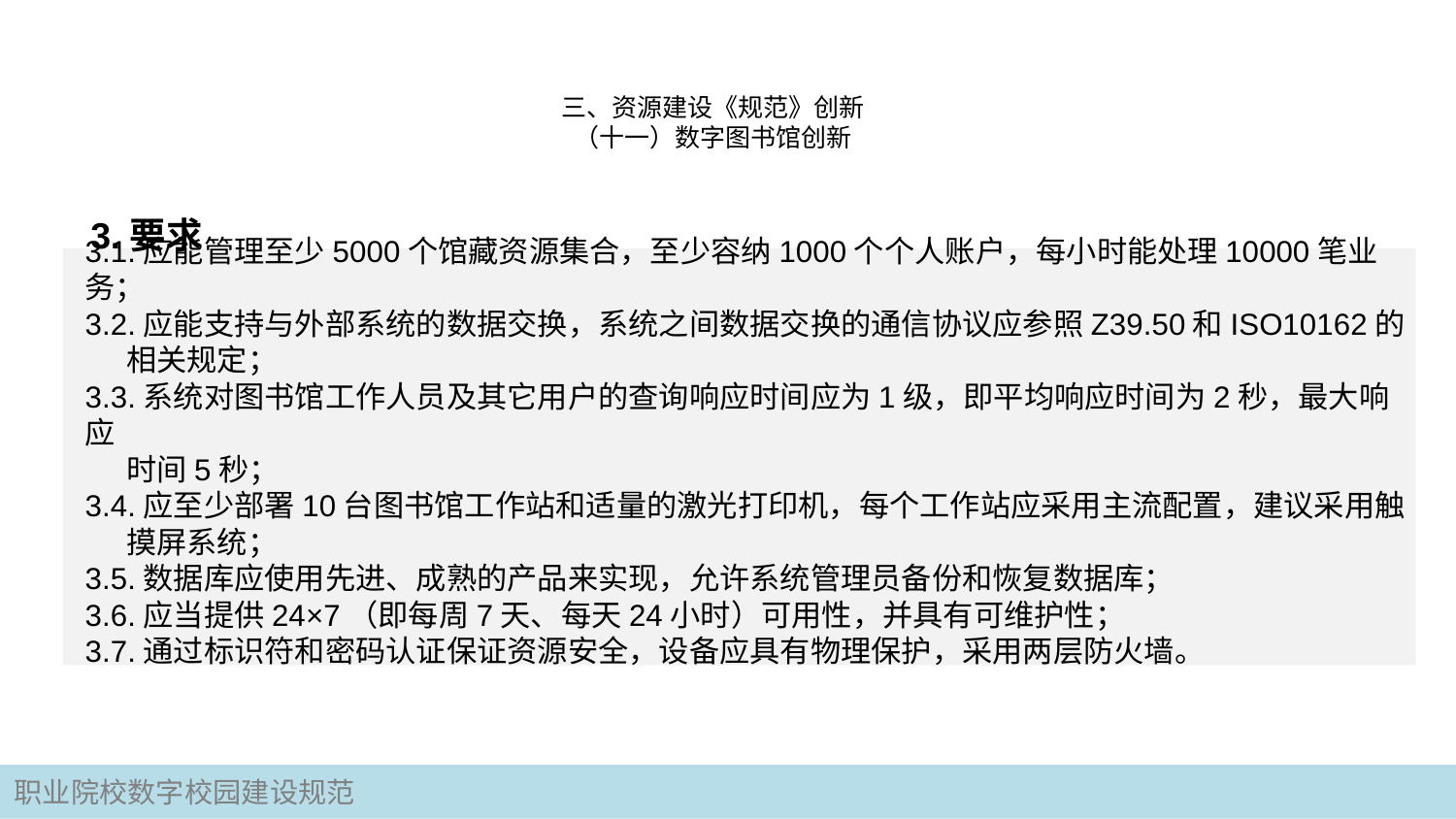

# 三、资源建设《规范》创新 （十一）数字图书馆创新
3.要求

3.1.应能管理至少5000个馆藏资源集合，至少容纳1000个个人账户，每小时能处理10000笔业务；
3.2.应能支持与外部系统的数据交换，系统之间数据交换的通信协议应参照Z39.50和ISO10162的
     相关规定；
3.3.系统对图书馆工作人员及其它用户的查询响应时间应为1级，即平均响应时间为2秒，最大响应
     时间5秒；
3.4.应至少部署10台图书馆工作站和适量的激光打印机，每个工作站应采用主流配置，建议采用触
     摸屏系统；
3.5.数据库应使用先进、成熟的产品来实现，允许系统管理员备份和恢复数据库；
3.6.应当提供24×7（即每周7天、每天24小时）可用性，并具有可维护性；
3.7.通过标识符和密码认证保证资源安全，设备应具有物理保护，采用两层防火墙。

职业院校数字校园建设规范